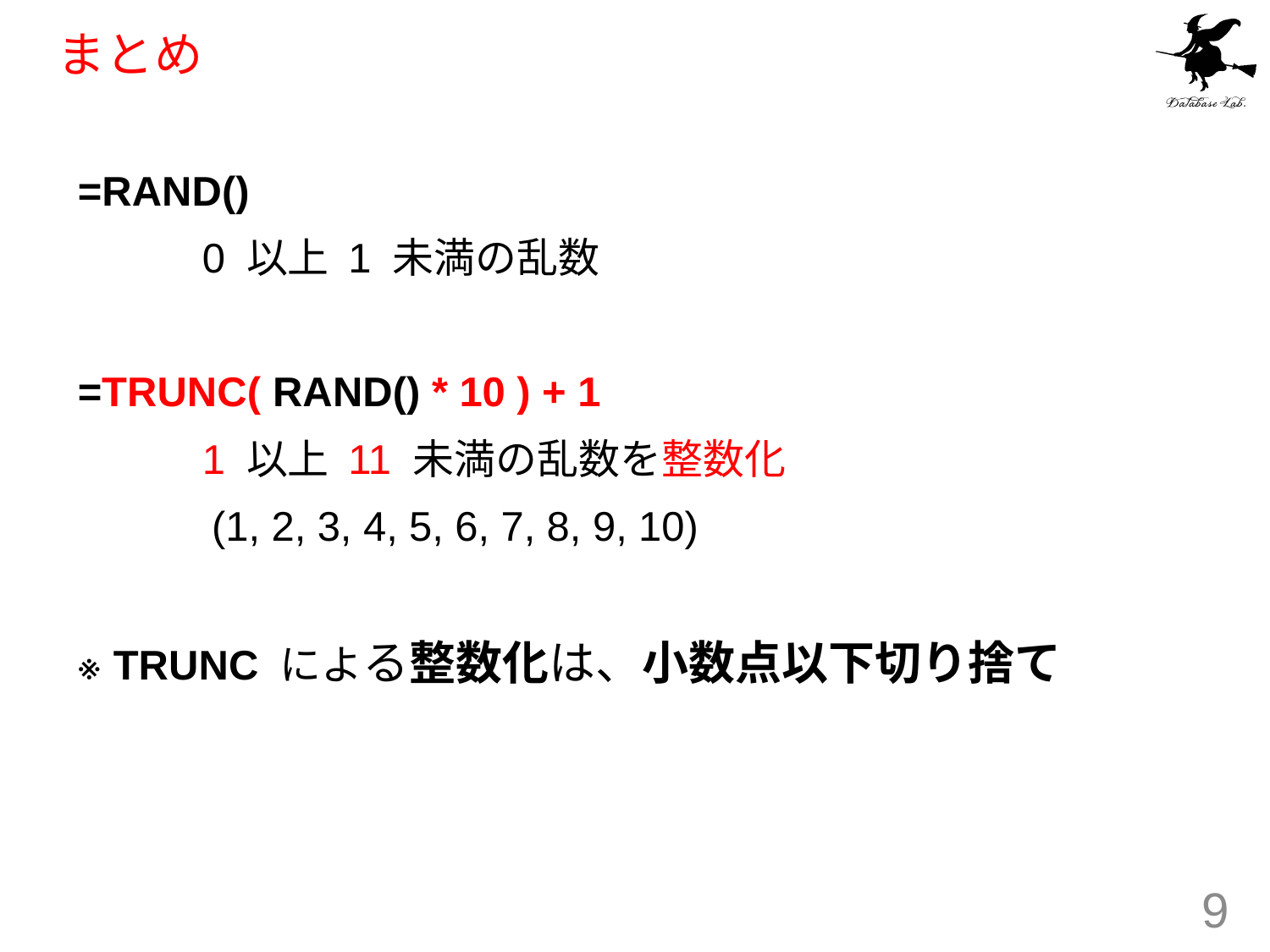

# まとめ
=RAND()
	0 以上 1 未満の乱数

=TRUNC( RAND() * 10 ) + 1
	1 以上 11 未満の乱数を整数化
　　　(1, 2, 3, 4, 5, 6, 7, 8, 9, 10)

※ TRUNC による整数化は、小数点以下切り捨て

9